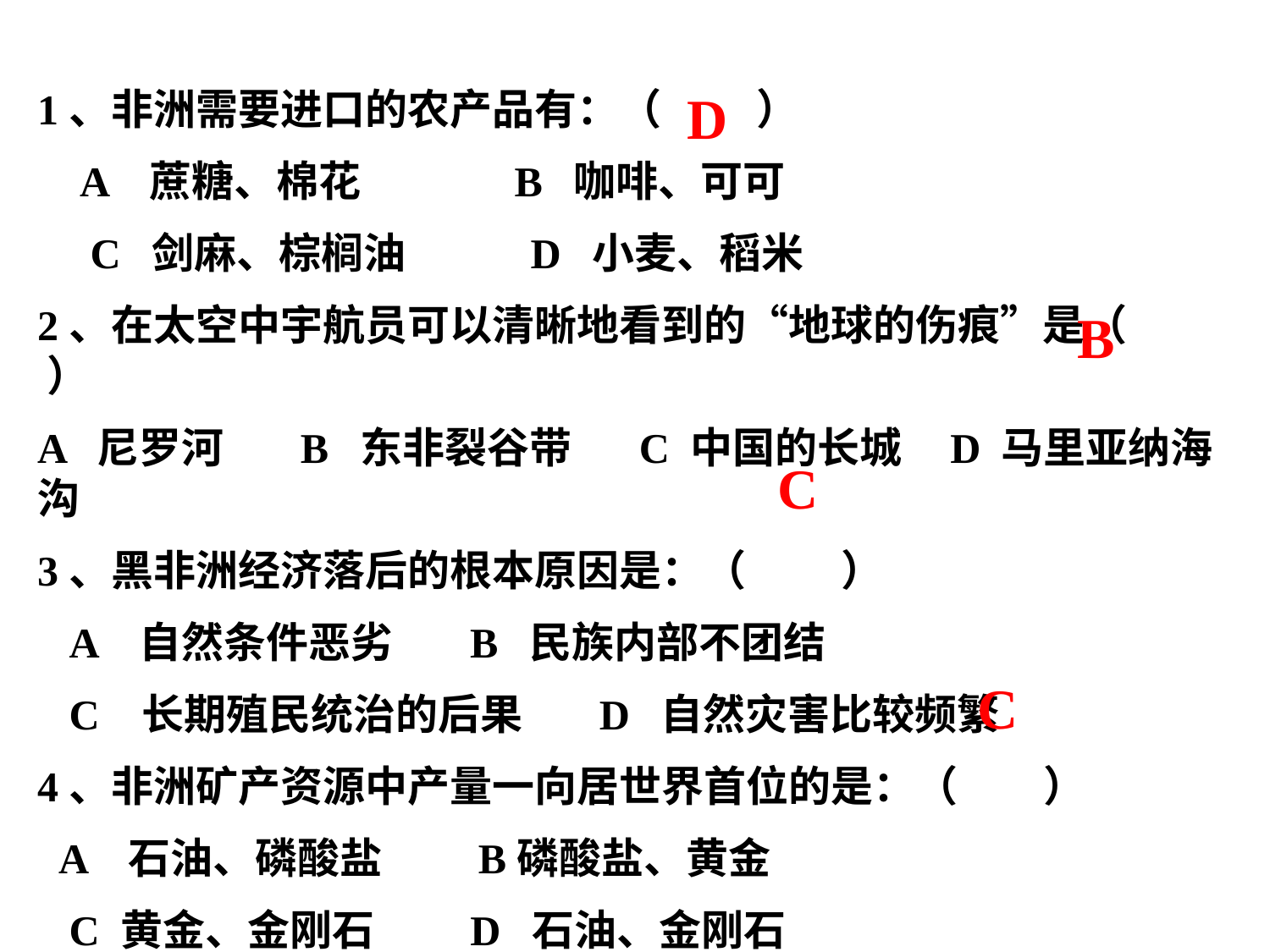

1、非洲需要进口的农产品有：（          ）
    A   蔗糖、棉花               B  咖啡、可可
     C  剑麻、棕榈油            D  小麦、稻米
2、在太空中宇航员可以清晰地看到的“地球的伤痕”是（      ）
A  尼罗河       B  东非裂谷带      C 中国的长城    D 马里亚纳海沟
3、黑非洲经济落后的根本原因是：（          ）
   A   自然条件恶劣       B  民族内部不团结
   C   长期殖民统治的后果       D  自然灾害比较频繁
4、非洲矿产资源中产量一向居世界首位的是：（         ）
  A   石油、磷酸盐         B磷酸盐、黄金
   C 黄金、金刚石         D  石油、金刚石
D
B
C
C